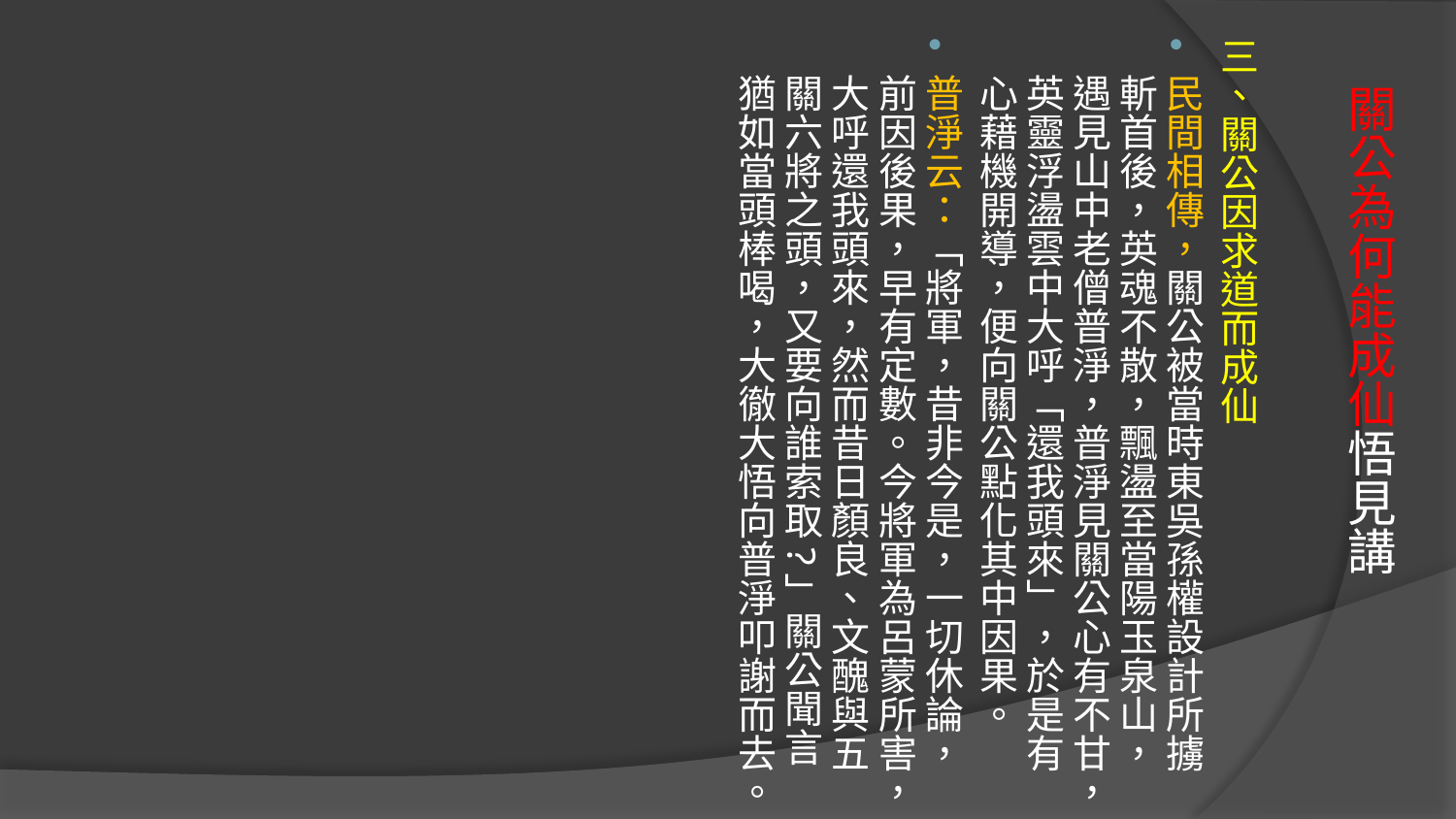

三、關公因求道而成仙
民間相傳，關公被當時東吳孫權設計所擄斬首後，英魂不散，飄盪至當陽玉泉山，遇見山中老僧普淨，普淨見關公心有不甘，英靈浮盪雲中大呼「還我頭來」，於是有心藉機開導，便向關公點化其中因果。
普淨云：「將軍，昔非今是，一切休論，前因後果，早有定數。今將軍為呂蒙所害，大呼還我頭來，然而昔日顏良、文醜與五關六將之頭，又要向誰索取?」關公聞言猶如當頭棒喝，大徹大悟向普淨叩謝而去。

# 關公為何能成仙悟見講